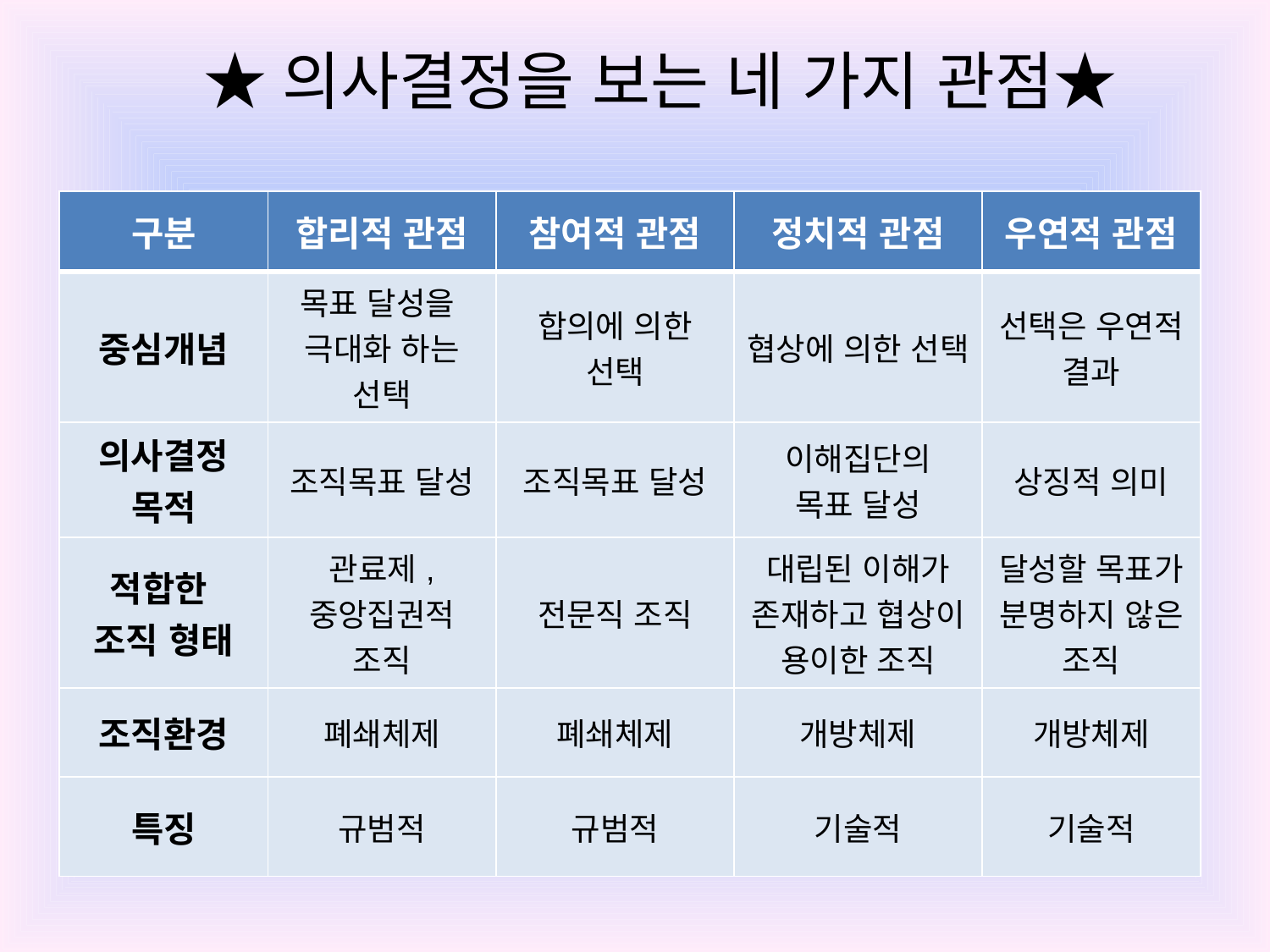

★의사결정을 보는 네 가지 관점★
| 구분 | 합리적 관점 | 참여적 관점 | 정치적 관점 | 우연적 관점 |
| --- | --- | --- | --- | --- |
| 중심개념 | 목표 달성을 극대화 하는 선택 | 합의에 의한 선택 | 협상에 의한 선택 | 선택은 우연적 결과 |
| 의사결정 목적 | 조직목표 달성 | 조직목표 달성 | 이해집단의 목표 달성 | 상징적 의미 |
| 적합한 조직 형태 | 관료제, 중앙집권적 조직 | 전문직 조직 | 대립된 이해가 존재하고 협상이 용이한 조직 | 달성할 목표가 분명하지 않은 조직 |
| 조직환경 | 폐쇄체제 | 폐쇄체제 | 개방체제 | 개방체제 |
| 특징 | 규범적 | 규범적 | 기술적 | 기술적 |